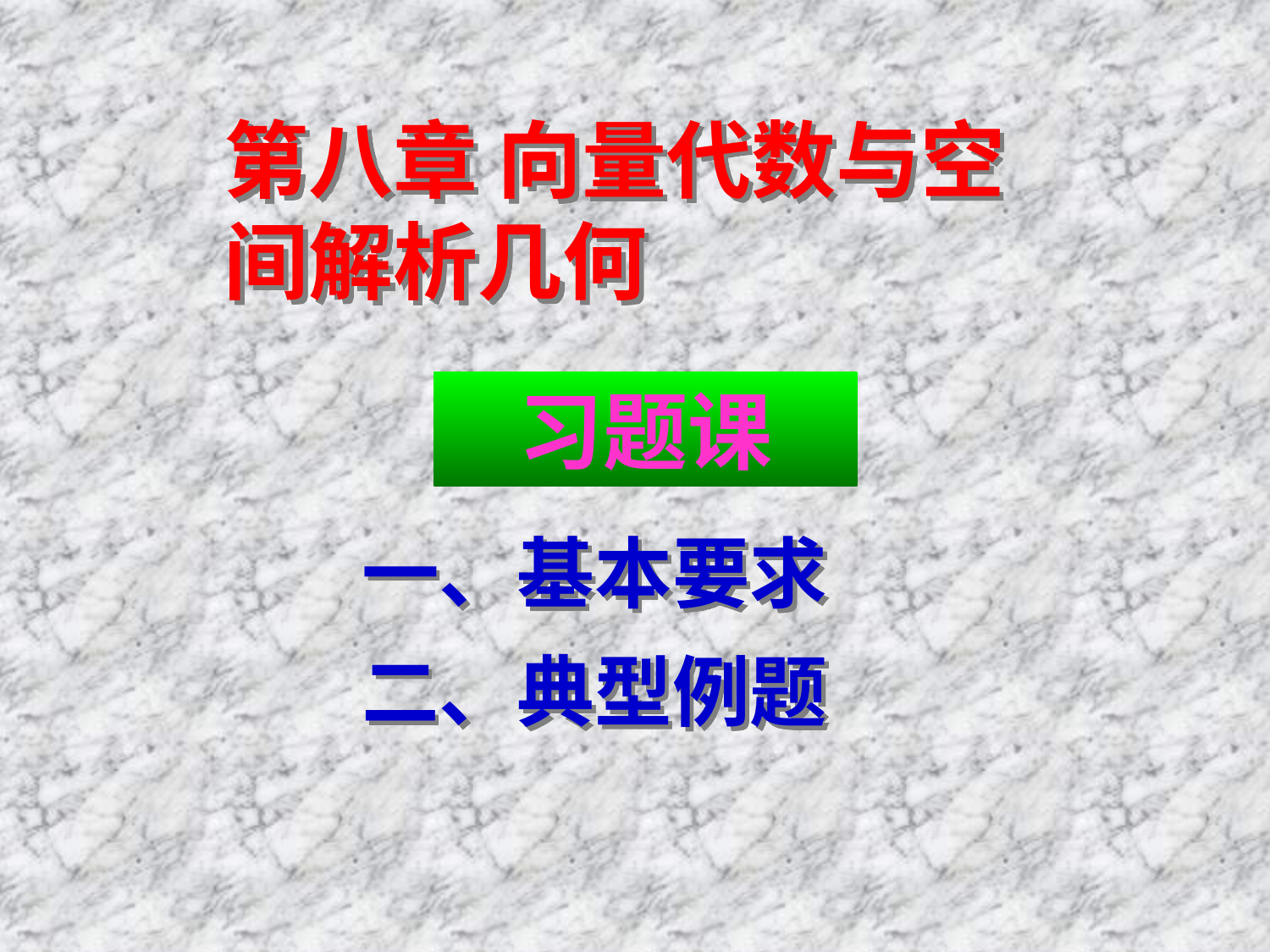

第八章 向量代数与空   间解析几何

习题课
一、基本要求
二、典型例题
1